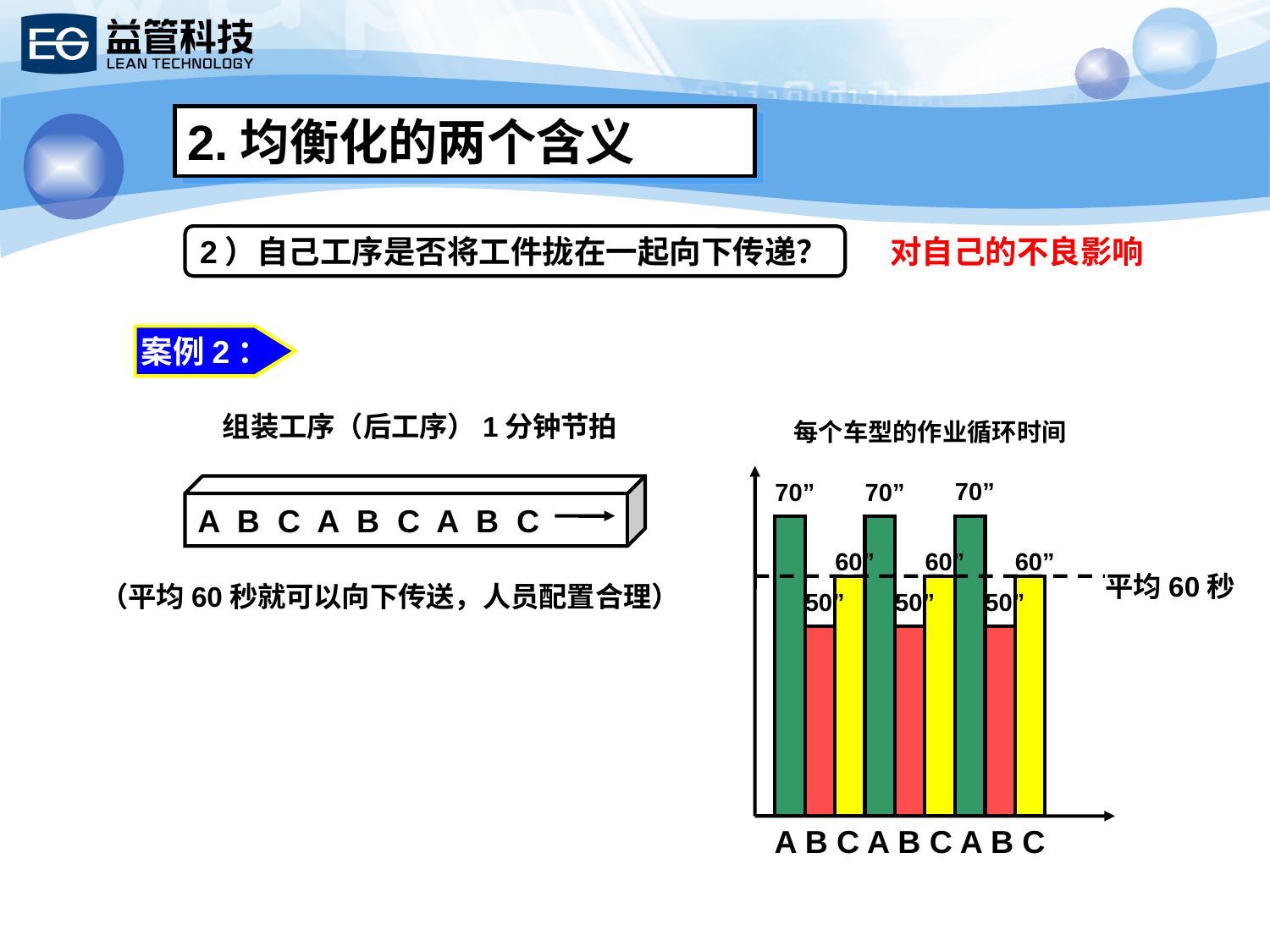

2.均衡化的两个含义
2）自己工序是否将工件拢在一起向下传递？
对自己的不良影响
案例2：
组装工序（后工序）1分钟节拍
每个车型的作业循环时间
70”

70”
70”
A  B  C  A  B  C  A  B  C

60”
60”
60”
平均60秒
（平均60秒就可以向下传送，人员配置合理）

50”

50”

50”

A B C A B C A B C